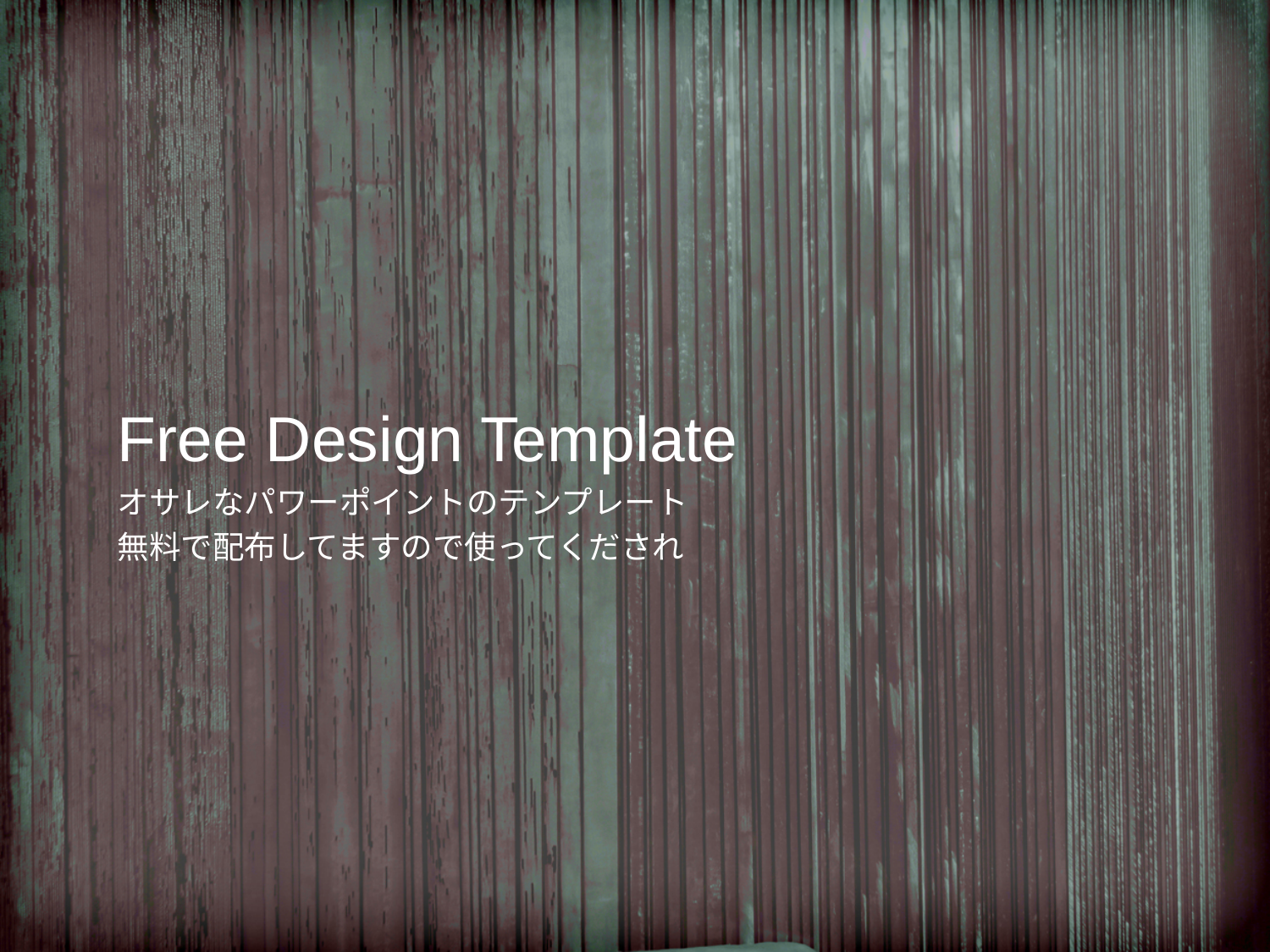

# Free Design Template
オサレなパワーポイントのテンプレート
無料で配布してますので使ってくだされ